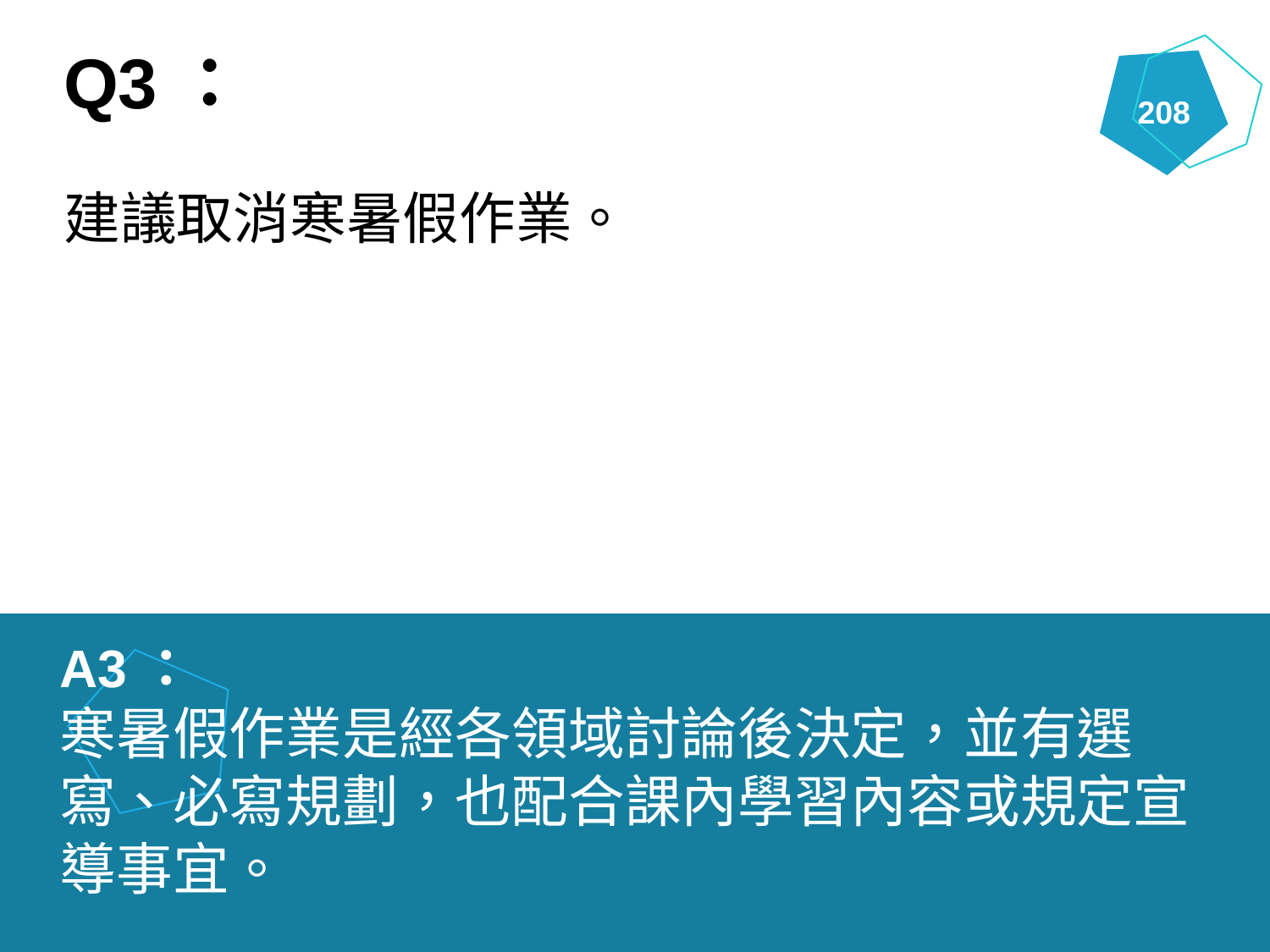

Q3：

建議取消寒暑假作業。

208
A3：
寒暑假作業是經各領域討論後決定，並有選寫、必寫規劃，也配合課內學習內容或規定宣導事宜。